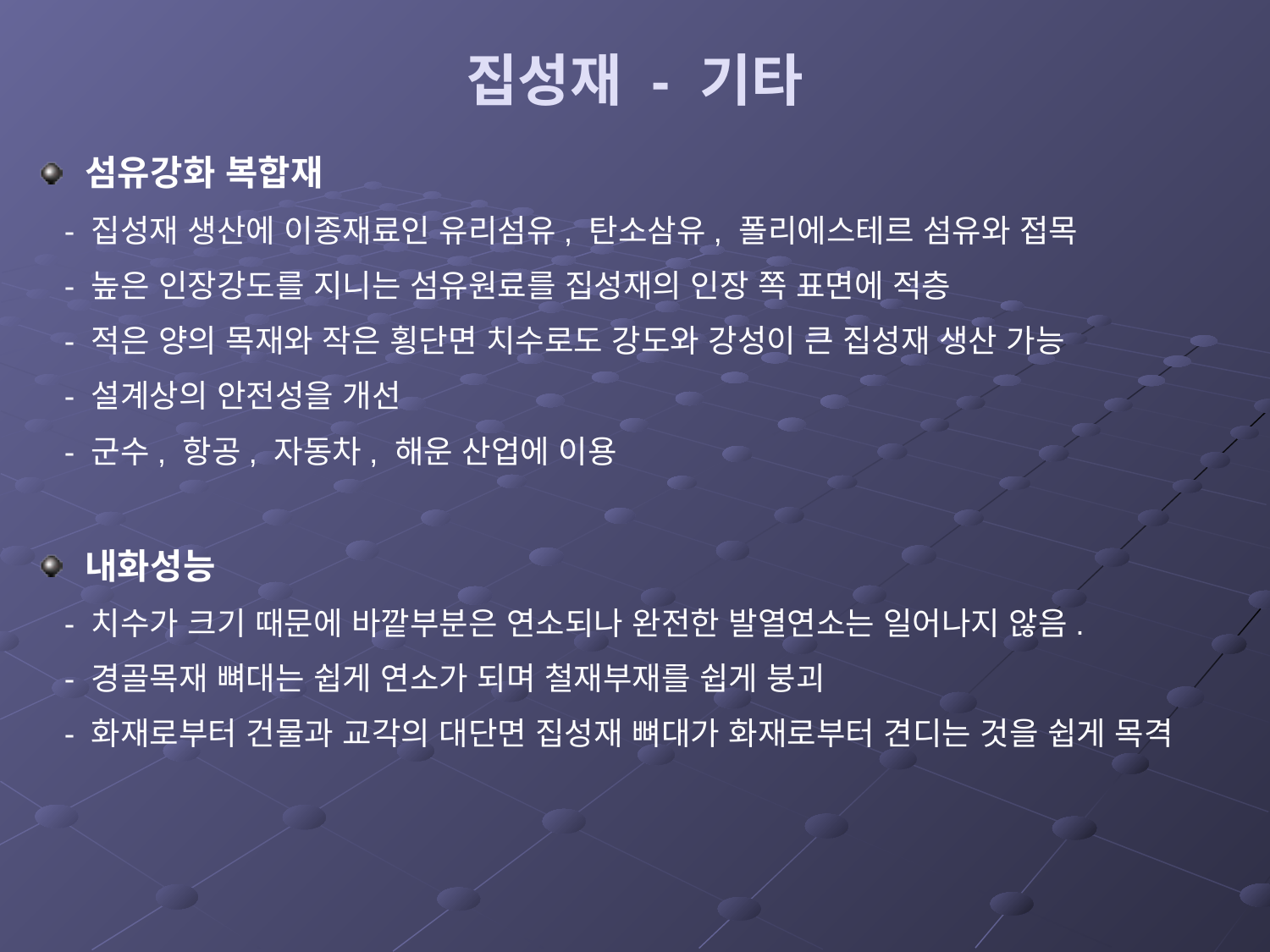

# 집성재 - 기타
섬유강화 복합재
   - 집성재 생산에 이종재료인 유리섬유, 탄소삼유, 폴리에스테르 섬유와 접목
   - 높은 인장강도를 지니는 섬유원료를 집성재의 인장 쪽 표면에 적층
   - 적은 양의 목재와 작은 횡단면 치수로도 강도와 강성이 큰 집성재 생산 가능
   - 설계상의 안전성을 개선
   - 군수, 항공, 자동차, 해운 산업에 이용

내화성능
   - 치수가 크기 때문에 바깥부분은 연소되나 완전한 발열연소는 일어나지 않음.
   - 경골목재 뼈대는 쉽게 연소가 되며 철재부재를 쉽게 붕괴
   - 화재로부터 건물과 교각의 대단면 집성재 뼈대가 화재로부터 견디는 것을 쉽게 목격